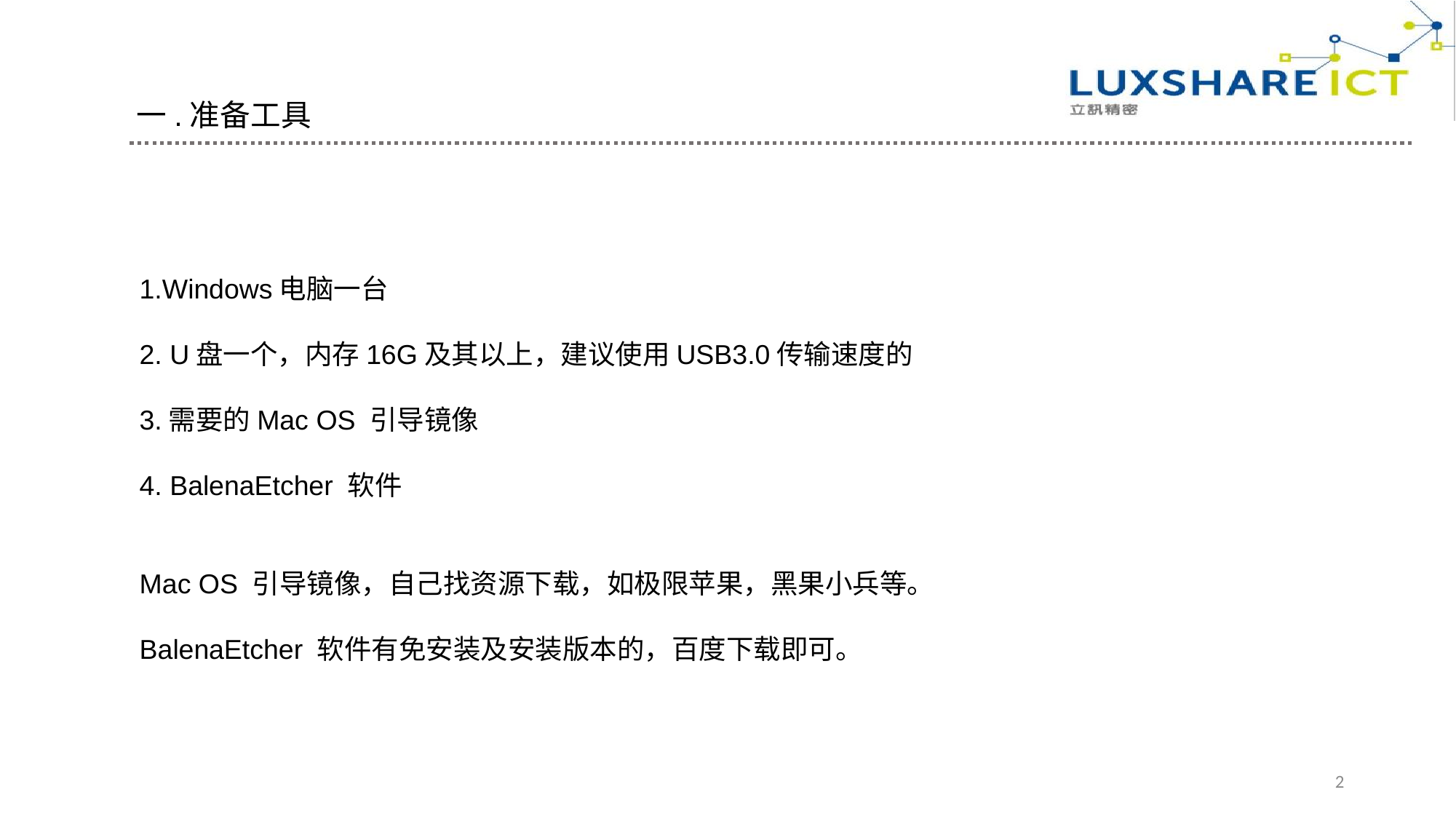

一.准备工具
1.Windows电脑一台

2. U盘一个，内存16G及其以上，建议使用USB3.0传输速度的

3.需要的Mac OS 引导镜像

4. BalenaEtcher 软件

Mac OS 引导镜像，自己找资源下载，如极限苹果，黑果小兵等。

BalenaEtcher 软件有免安装及安装版本的，百度下载即可。

2